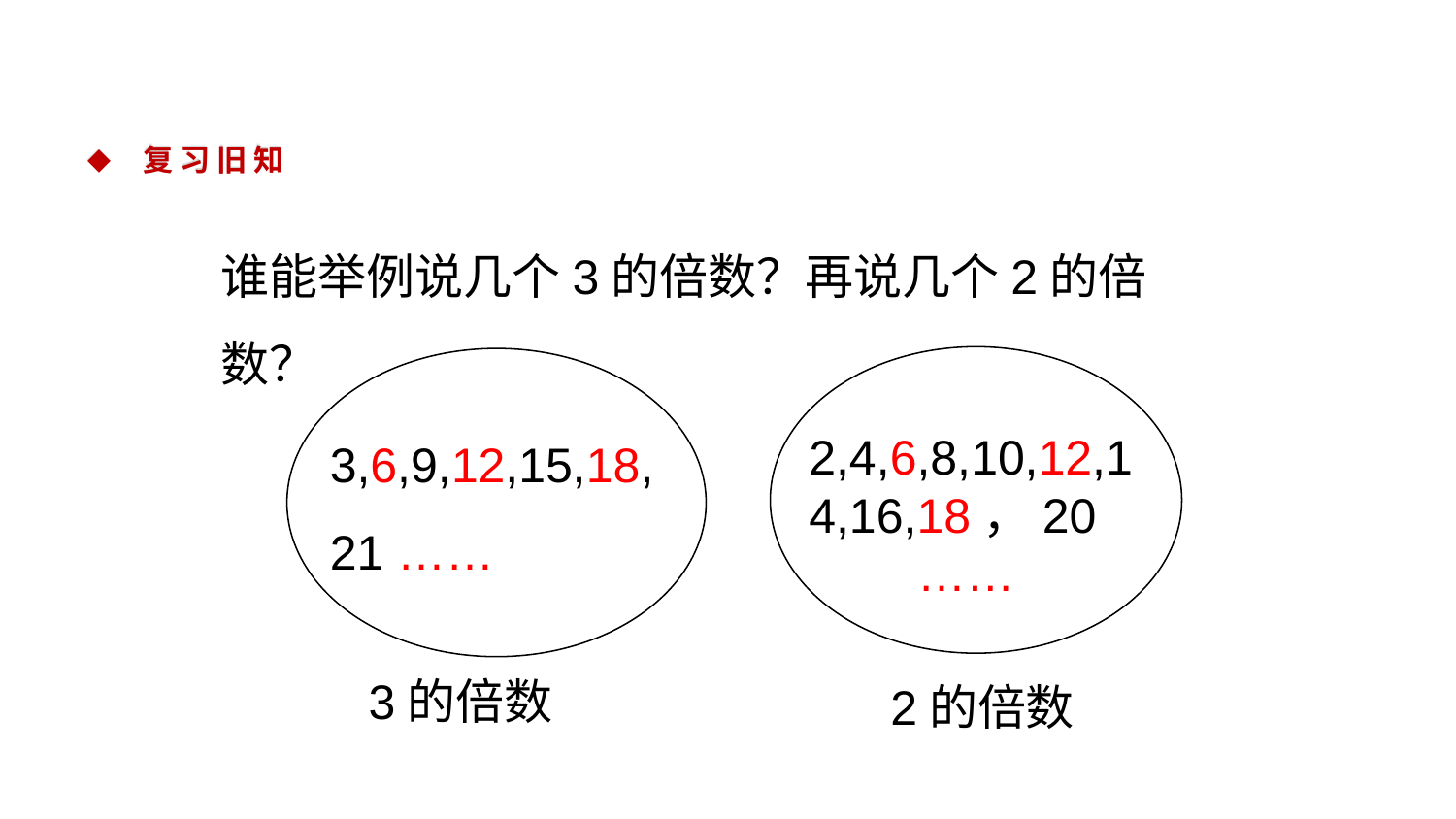

复 习 旧 知
谁能举例说几个3的倍数？再说几个2的倍数？

3,6,9,12,15,18,21 ……
2,4,6,8,10,12,14,16,18，20            ……
3的倍数
2的倍数